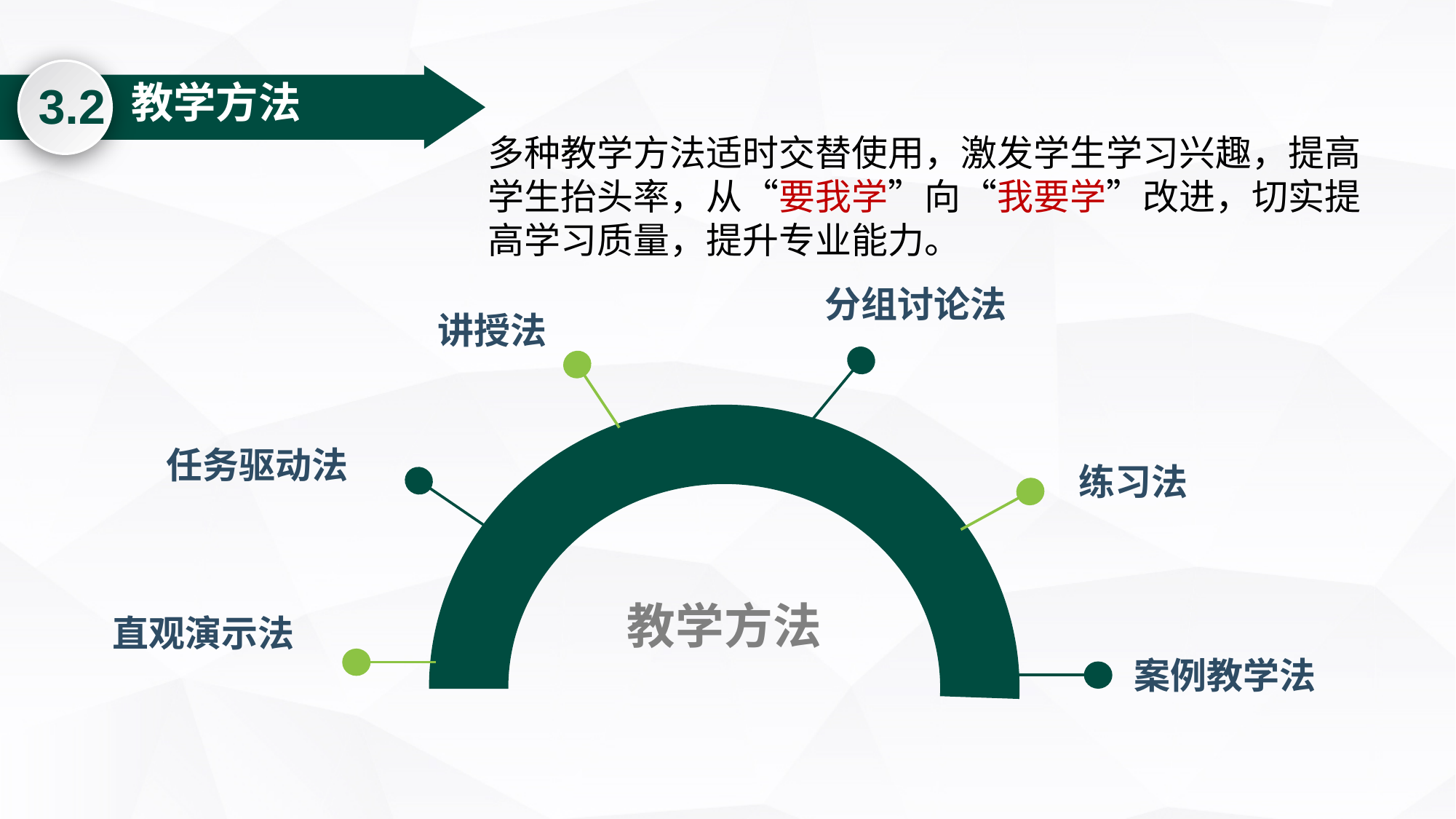

3.2
教学方法
多种教学方法适时交替使用，激发学生学习兴趣，提高学生抬头率，从“要我学”向“我要学”改进，切实提高学习质量，提升专业能力。
分组讨论法
讲授法

任务驱动法
练习法
教学方法
直观演示法
案例教学法